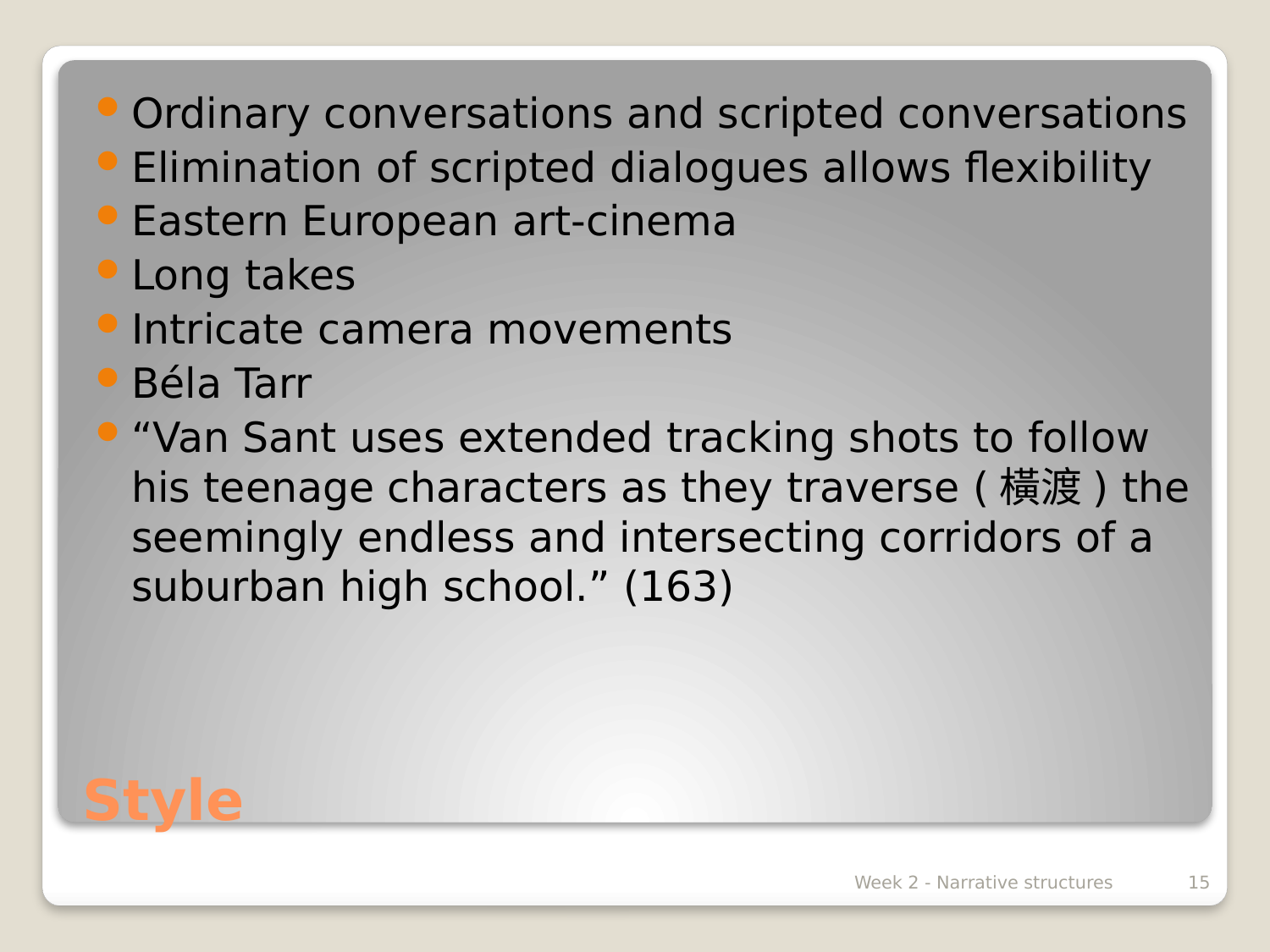

Ordinary conversations and scripted conversations
Elimination of scripted dialogues allows flexibility
Eastern European art-cinema
Long takes
Intricate camera movements
Béla Tarr
“Van Sant uses extended tracking shots to follow his teenage characters as they traverse (橫渡) the seemingly endless and intersecting corridors of a suburban high school.” (163)
# Style
Week 2 - Narrative structures
15